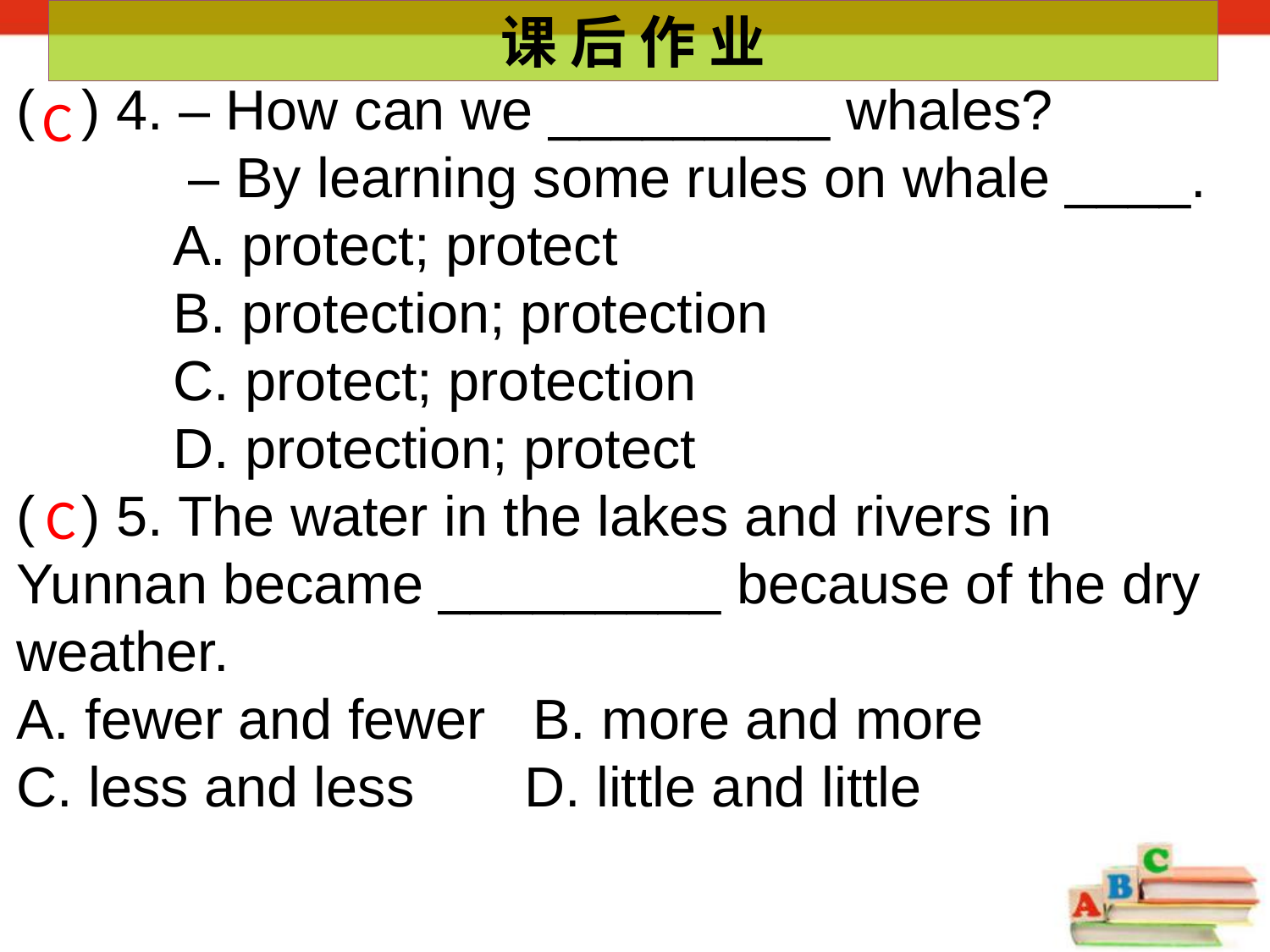

课 后 作 业
(   ) 4. – How can we _________ whales?
           – By learning some rules on whale ____.
          A. protect; protect
          B. protection; protection
          C. protect; protection
          D. protection; protect
(   ) 5. The water in the lakes and rivers in Yunnan became _________ because of the dry weather.
A. fewer and fewer   B. more and more
C. less and less	D. little and little
C
C